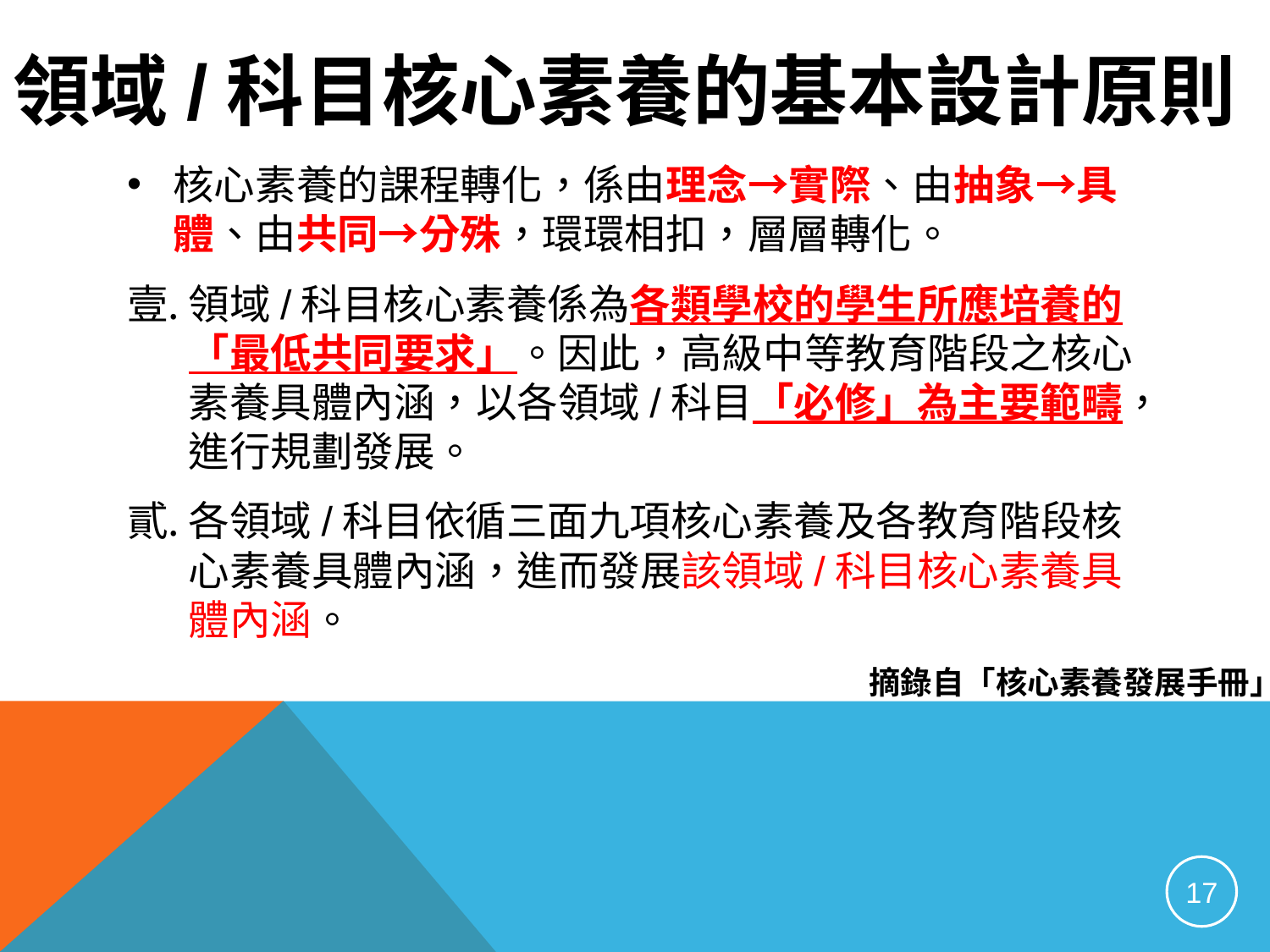

# 領域/科目核心素養的基本設計原則
核心素養的課程轉化，係由理念→實際、由抽象→具體、由共同→分殊，環環相扣，層層轉化。
領域/科目核心素養係為各類學校的學生所應培養的「最低共同要求」。因此，高級中等教育階段之核心素養具體內涵，以各領域/科目「必修」為主要範疇，進行規劃發展。
各領域/科目依循三面九項核心素養及各教育階段核心素養具體內涵，進而發展該領域/科目核心素養具體內涵。
摘錄自「核心素養發展手冊」
17